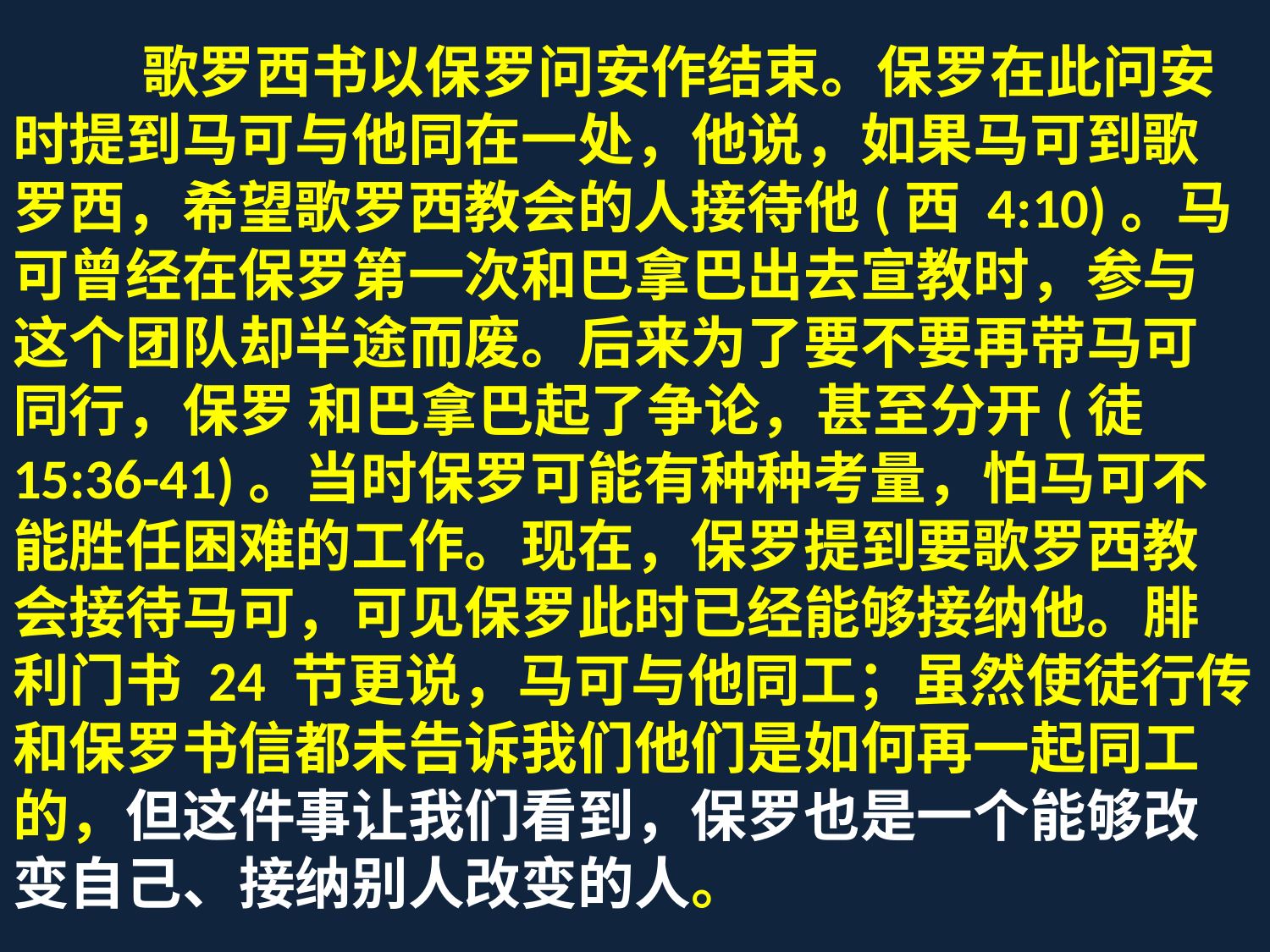

歌罗西书以保罗问安作结束。保罗在此问安时提到马可与他同在一处，他说，如果马可到歌罗西，希望歌罗西教会的人接待他(西 4:10)。马可曾经在保罗第一次和巴拿巴出去宣教时，参与这个团队却半途而废。后来为了要不要再带马可同行，保罗 和巴拿巴起了争论，甚至分开(徒 15:36-41)。当时保罗可能有种种考量，怕马可不能胜任困难的工作。现在，保罗提到要歌罗西教会接待马可，可见保罗此时已经能够接纳他。腓利门书 24 节更说，马可与他同工；虽然使徒行传和保罗书信都未告诉我们他们是如何再一起同工的，但这件事让我们看到，保罗也是一个能够改变自己、接纳别人改变的人。